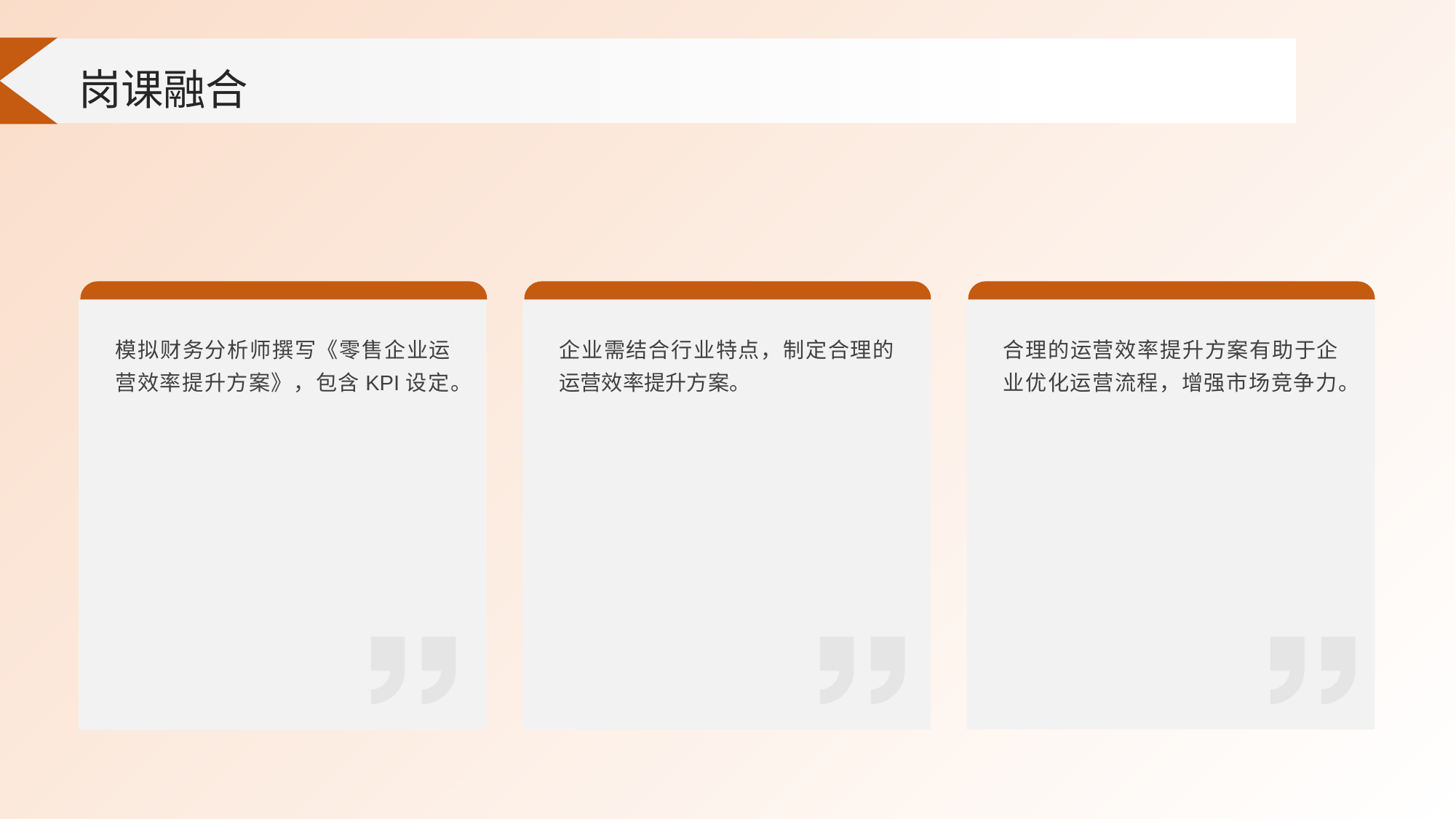

岗课融合

模拟财务分析师撰写《零售企业运营效率提升方案》，包含KPI设定。
企业需结合行业特点，制定合理的运营效率提升方案。
合理的运营效率提升方案有助于企业优化运营流程，增强市场竞争力。